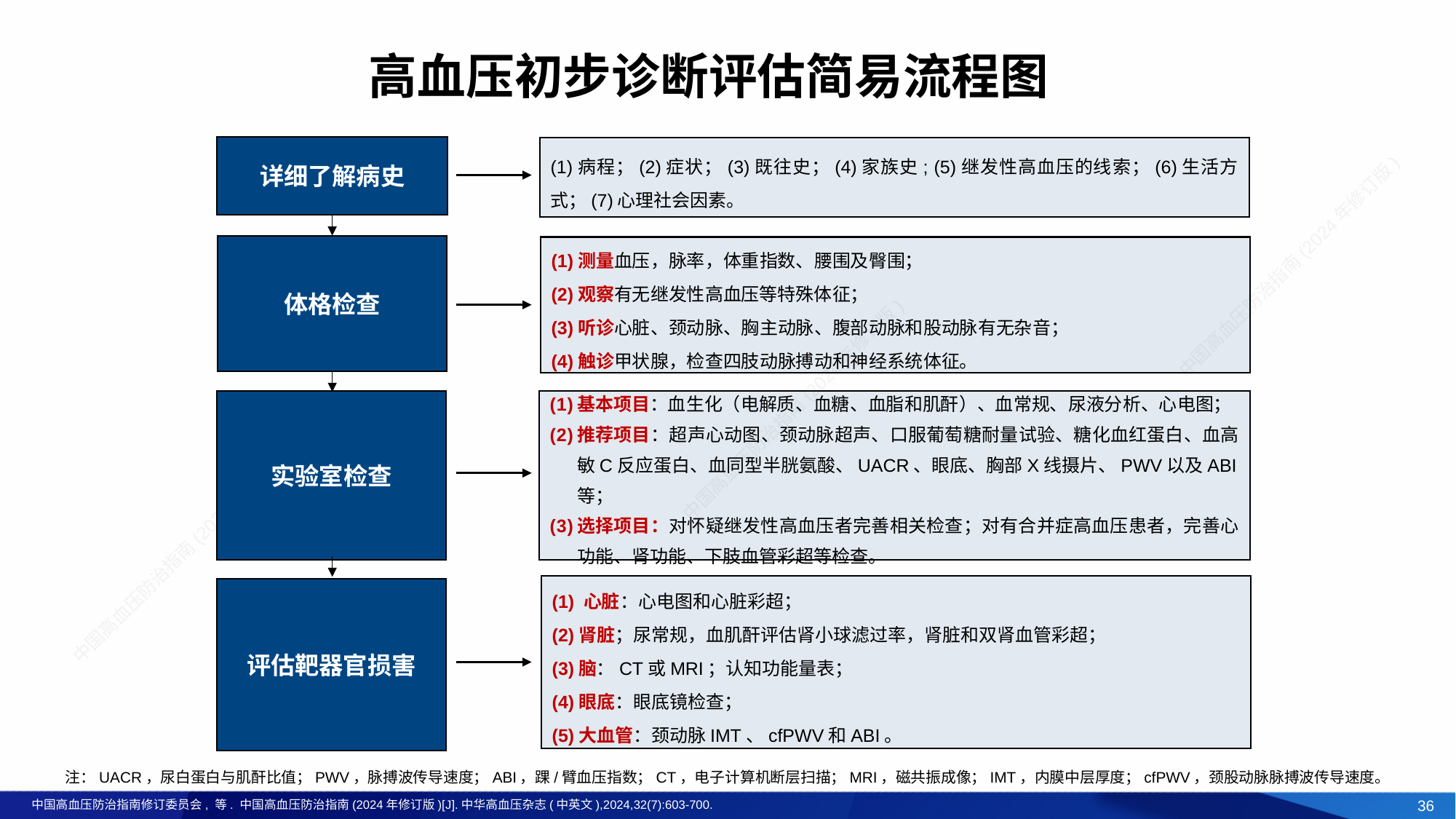

高血压初步诊断评估简易流程图
详细了解病史
(1)病程；(2)症状；(3)既往史；(4)家族史; (5)继发性高血压的线索；(6)生活方式；(7)心理社会因素。
体格检查
(1)测量血压，脉率，体重指数、腰围及臀围；
(2)观察有无继发性高血压等特殊体征；
(3)听诊心脏、颈动脉、胸主动脉、腹部动脉和股动脉有无杂音；
(4)触诊甲状腺，检查四肢动脉搏动和神经系统体征。
基本项目：血生化（电解质、血糖、血脂和肌酐）、血常规、尿液分析、心电图；
推荐项目：超声心动图、颈动脉超声、口服葡萄糖耐量试验、糖化血红蛋白、血高敏C反应蛋白、血同型半胱氨酸、UACR、眼底、胸部X线摄片、PWV以及ABI等；
选择项目：对怀疑继发性高血压者完善相关检查；对有合并症高血压患者，完善心功能、肾功能、下肢血管彩超等检查。
实验室检查
(1) 心脏：心电图和心脏彩超；
(2)肾脏；尿常规，血肌酐评估肾小球滤过率，肾脏和双肾血管彩超；
(3)脑：CT或MRI；认知功能量表；
(4)眼底：眼底镜检查；
(5)大血管：颈动脉IMT、cfPWV和ABI。
评估靶器官损害
注：UACR，尿白蛋白与肌酐比值；PWV，脉搏波传导速度；ABI，踝/臂血压指数；CT，电子计算机断层扫描；MRI，磁共振成像；IMT，内膜中层厚度；cfPWV，颈股动脉脉搏波传导速度。